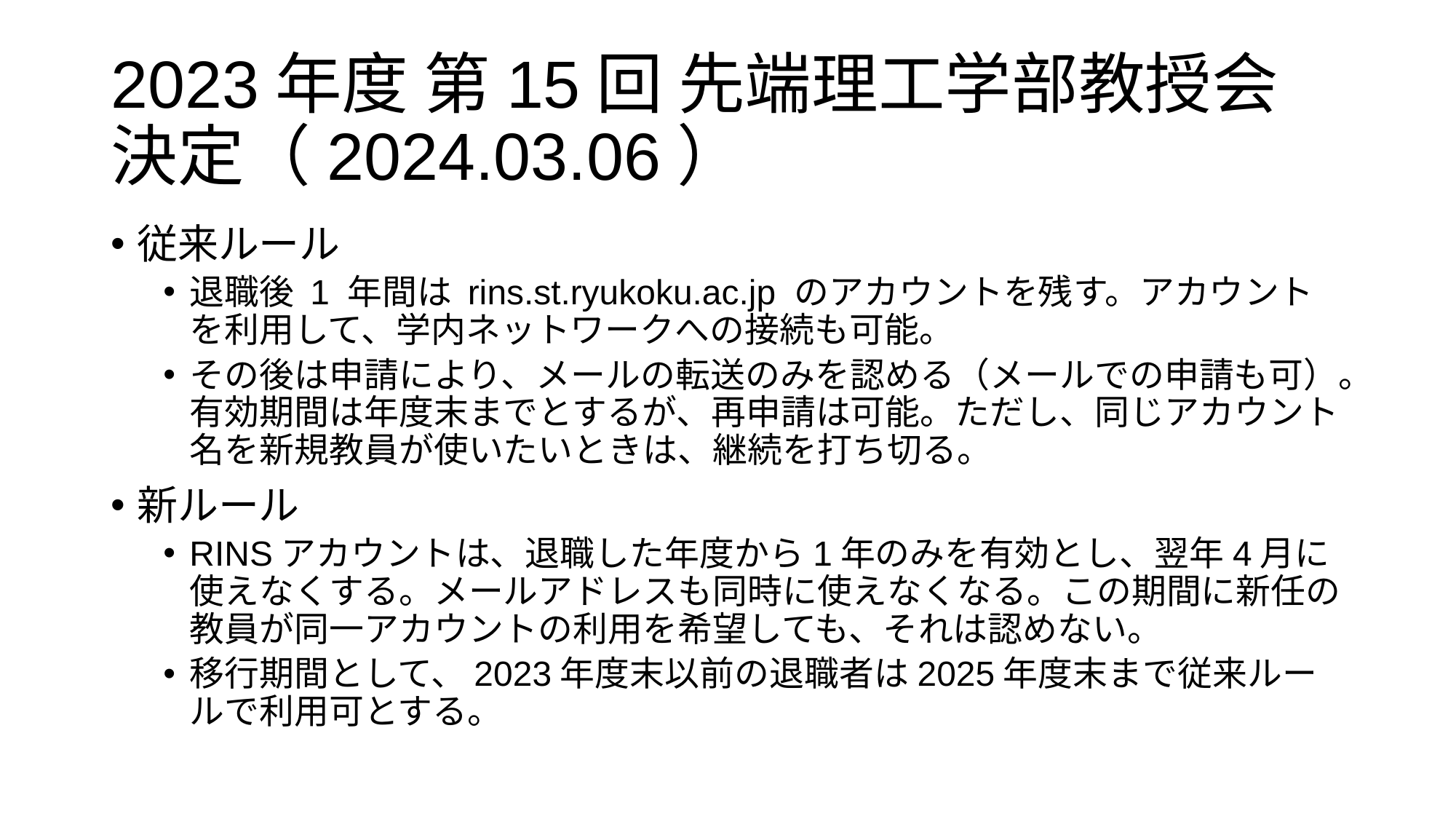

# 2023年度 第15回 先端理工学部教授会決定（2024.03.06）
従来ルール
退職後 1 年間は rins.st.ryukoku.ac.jp のアカウントを残す。アカウントを利用して、学内ネットワークへの接続も可能。
その後は申請により、メールの転送のみを認める（メールでの申請も可）。有効期間は年度末までとするが、再申請は可能。ただし、同じアカウント名を新規教員が使いたいときは、継続を打ち切る。
新ルール
RINSアカウントは、退職した年度から1年のみを有効とし、翌年4月に使えなくする。メールアドレスも同時に使えなくなる。この期間に新任の教員が同一アカウントの利用を希望しても、それは認めない。
移行期間として、2023年度末以前の退職者は2025年度末まで従来ルールで利用可とする。